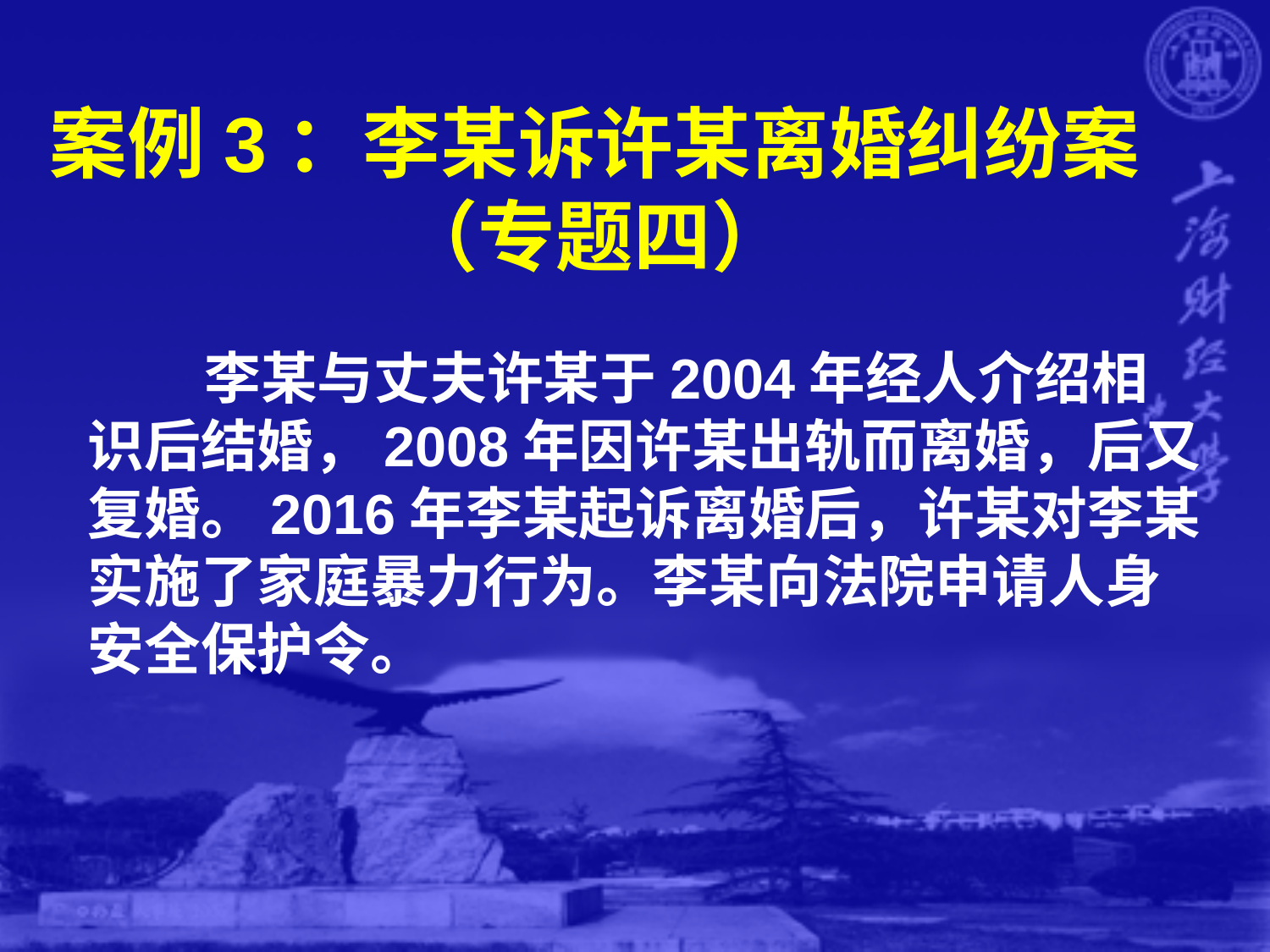

# 案例3：李某诉许某离婚纠纷案 （专题四）
        李某与丈夫许某于2004年经人介绍相识后结婚，2008年因许某出轨而离婚，后又复婚。2016年李某起诉离婚后，许某对李某实施了家庭暴力行为。李某向法院申请人身安全保护令。